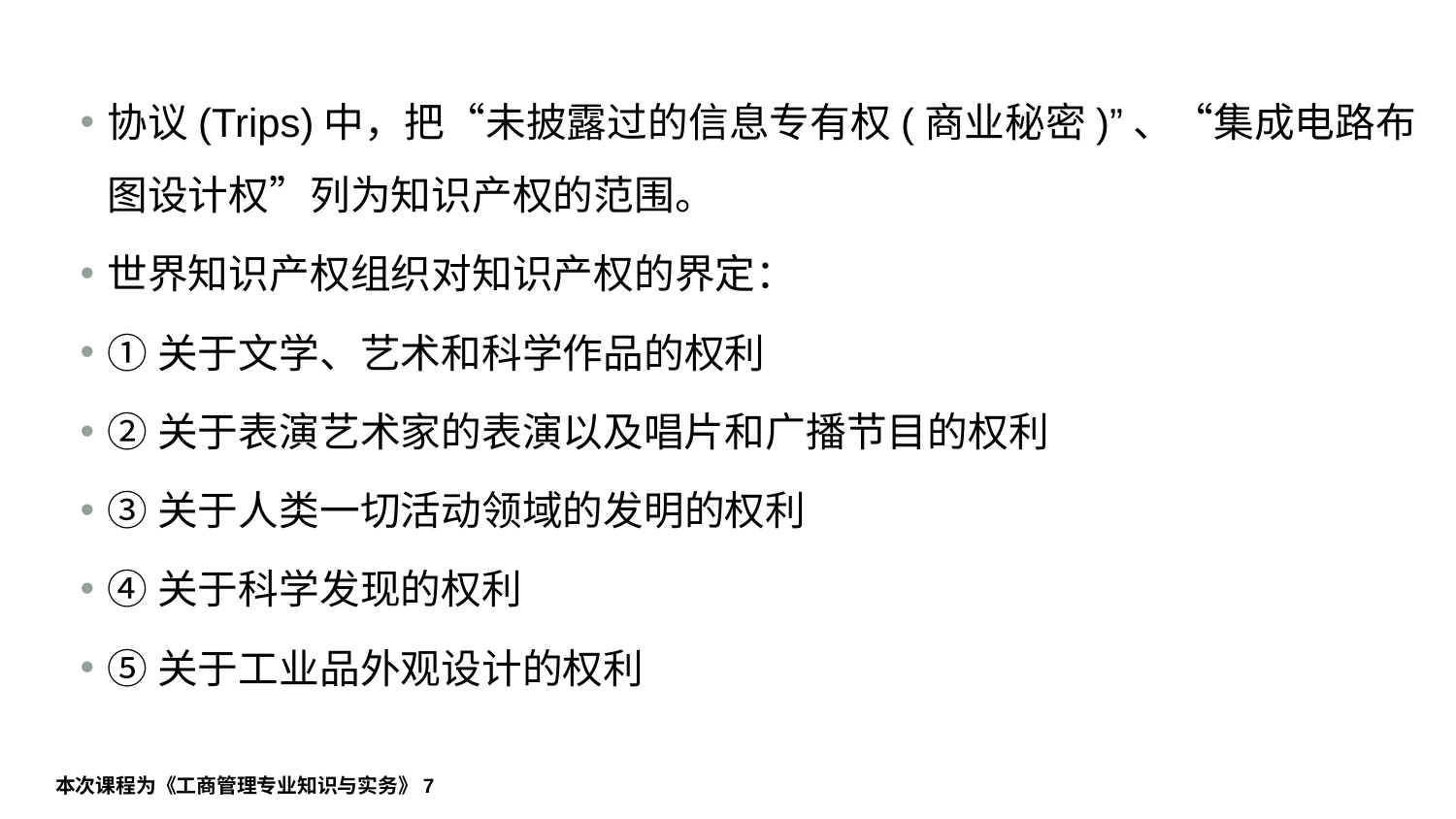

#
协议(Trips)中，把“未披露过的信息专有权(商业秘密)”、“集成电路布图设计权”列为知识产权的范围。
世界知识产权组织对知识产权的界定：
①关于文学、艺术和科学作品的权利
②关于表演艺术家的表演以及唱片和广播节目的权利
③关于人类一切活动领域的发明的权利
④关于科学发现的权利
⑤关于工业品外观设计的权利